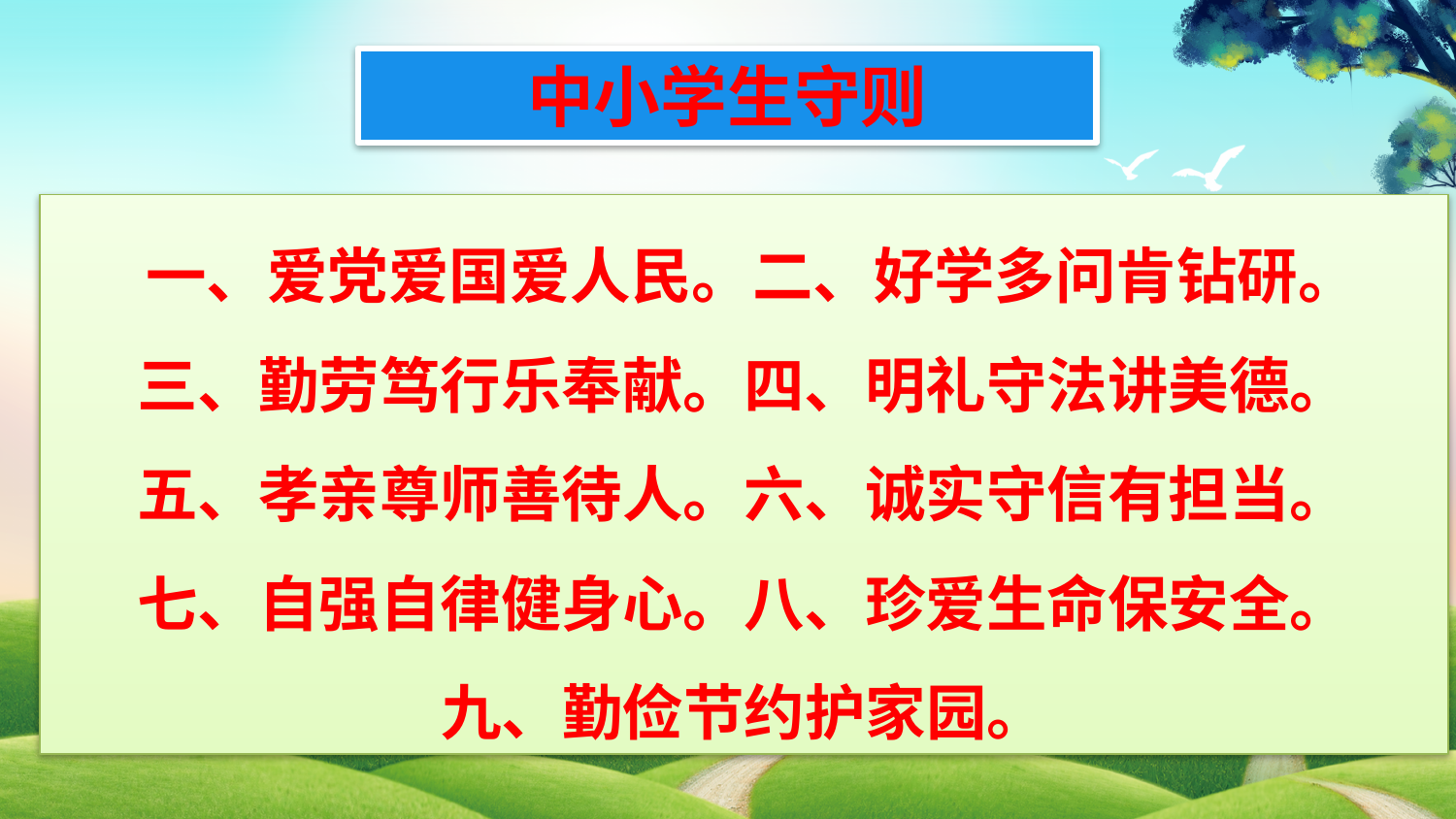

中小学生守则
 一、爱党爱国爱人民。二、好学多问肯钻研。
三、勤劳笃行乐奉献。四、明礼守法讲美德。
五、孝亲尊师善待人。六、诚实守信有担当。
七、自强自律健身心。八、珍爱生命保安全。
九、勤俭节约护家园。